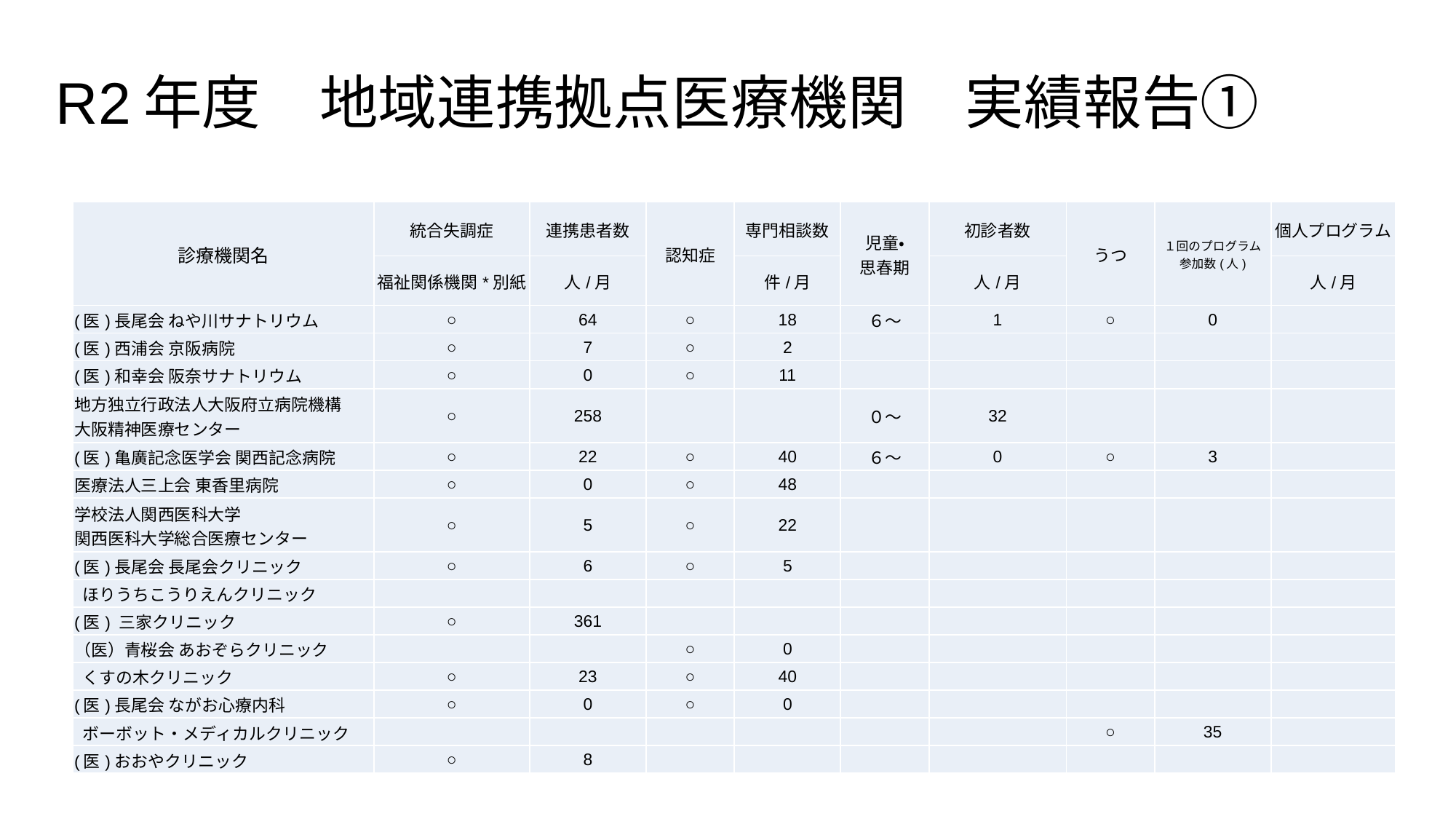

# R2年度　地域連携拠点医療機関　実績報告①
| 診療機関名 | 統合失調症 | 連携患者数 | 認知症 | 専門相談数 | 児童・ 思春期 | 初診者数 | うつ | １回のプログラム 参加数(人) | 個人プログラム |
| --- | --- | --- | --- | --- | --- | --- | --- | --- | --- |
|  | 福祉関係機関\*別紙 | 人/月 |  | 件/月 |  | 人/月 |  |  | 人/月 |
| (医)長尾会 ねや川サナトリウム | ○ | 64 | ○ | 18 | ６～ | 1 | ○ | 0 |  |
| (医)西浦会 京阪病院 | ○ | 7 | ○ | 2 |  |  |  |  |  |
| (医)和幸会 阪奈サナトリウム | ○ | 0 | ○ | 11 |  |  |  |  |  |
| 地方独立行政法人大阪府立病院機構　 大阪精神医療センター | ○ | 258 |  |  | ０～ | 32 |  |  |  |
| (医)亀廣記念医学会 関西記念病院 | ○ | 22 | ○ | 40 | ６～ | 0 | ○ | 3 |  |
| 医療法人三上会 東香里病院 | ○ | 0 | ○ | 48 |  |  |  |  |  |
| 学校法人関西医科大学 関西医科大学総合医療センター | ○ | 5 | ○ | 22 |  |  |  |  |  |
| (医)長尾会 長尾会クリニック | ○ | 6 | ○ | 5 |  |  |  |  |  |
| ほりうちこうりえんクリニック |  |  |  |  |  |  |  |  |  |
| (医) 三家クリニック | ○ | 361 |  |  |  |  |  |  |  |
| （医）青桜会 あおぞらクリニック |  |  | ○ | 0 |  |  |  |  |  |
| くすの木クリニック | ○ | 23 | ○ | 40 |  |  |  |  |  |
| (医)長尾会 ながお心療内科 | ○ | 0 | ○ | 0 |  |  |  |  |  |
| ボーボット・メディカルクリニック |  |  |  |  |  |  | ○ | 35 |  |
| (医)おおやクリニック | ○ | 8 |  |  |  |  |  |  |  |